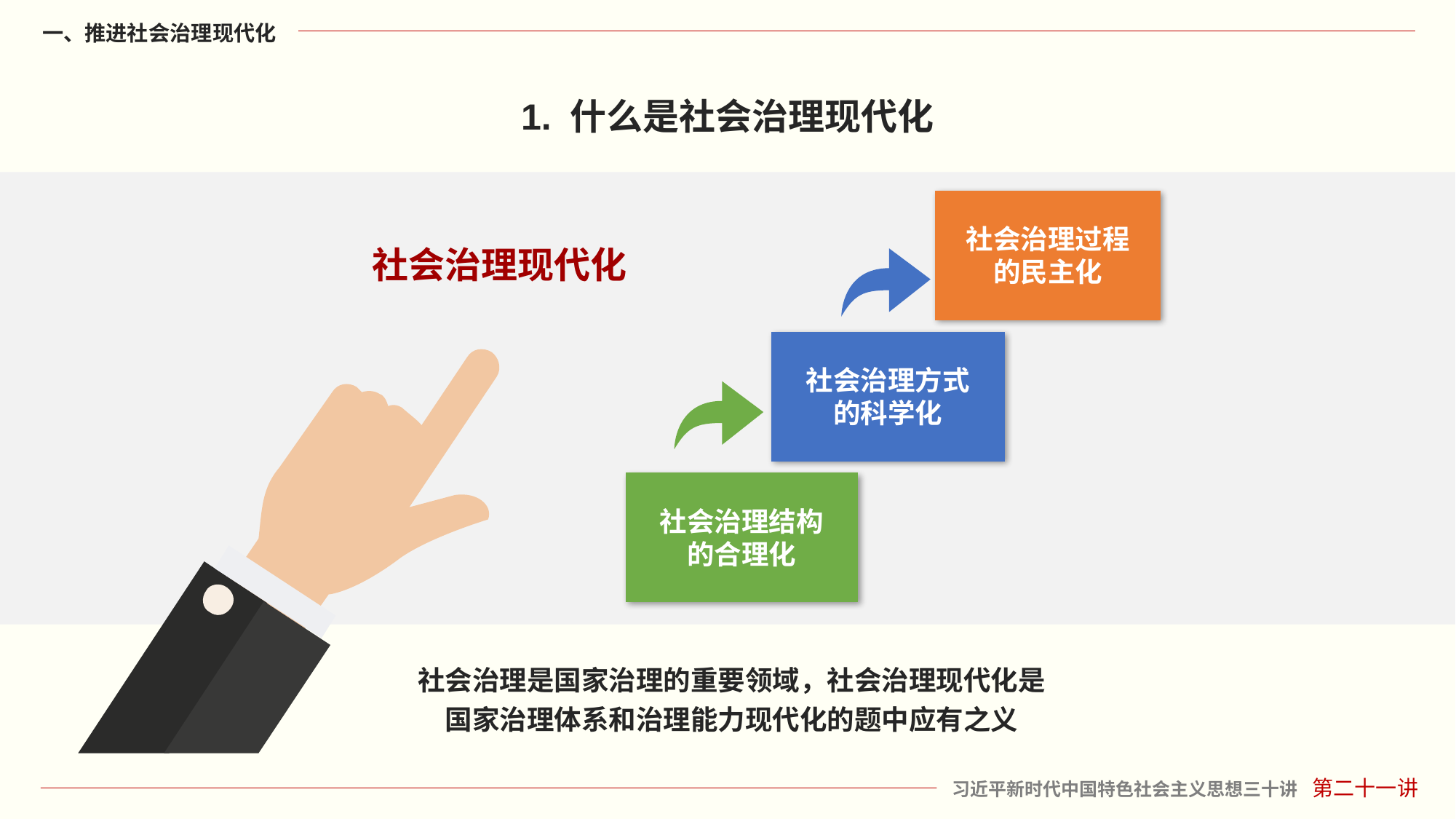

1. 什么是社会治理现代化

社会治理过程的民主化
社会治理现代化

社会治理方式的科学化

社会治理结构的合理化
社会治理是国家治理的重要领域，社会治理现代化是
国家治理体系和治理能力现代化的题中应有之义